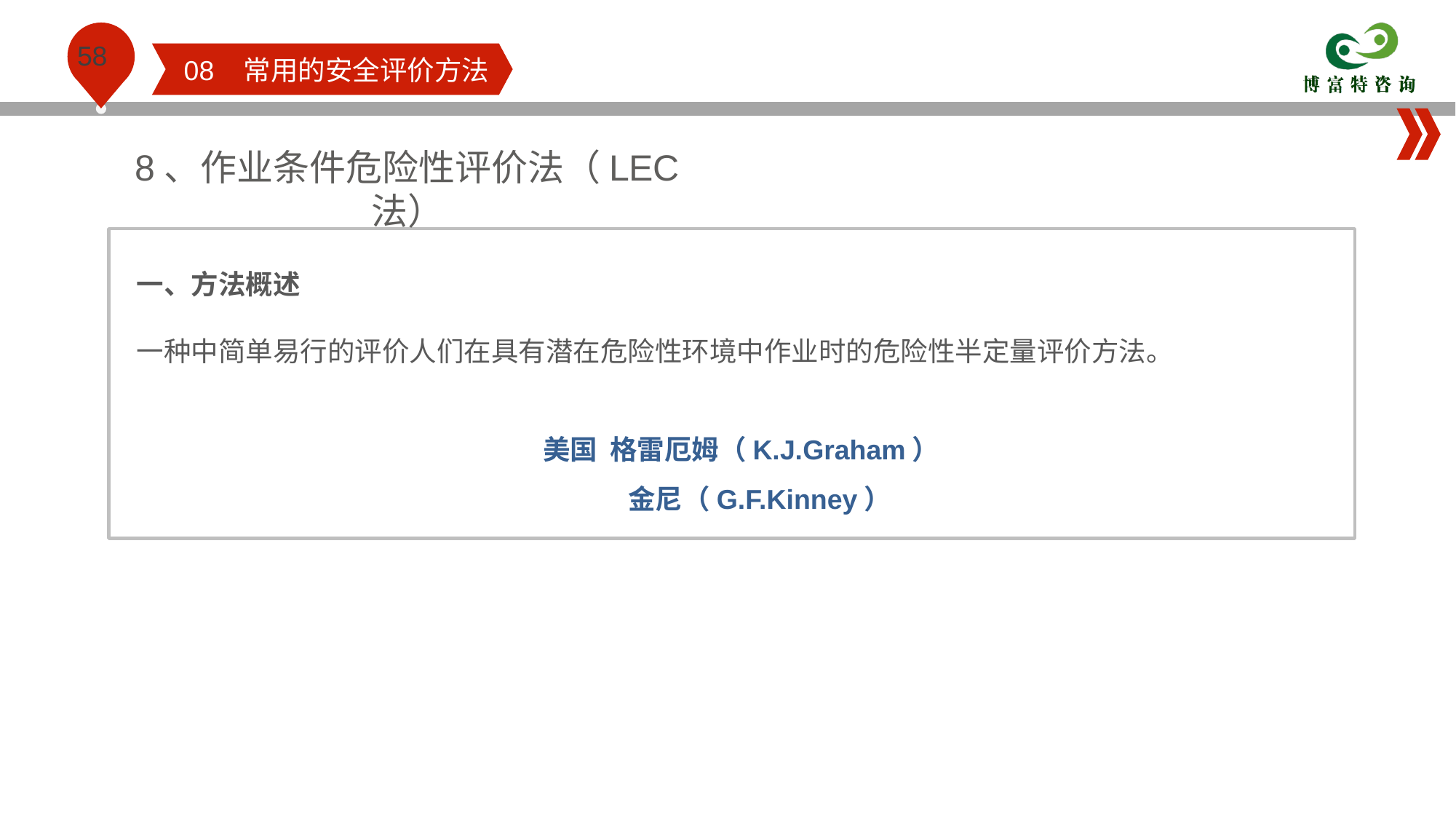

08   常用的安全评价方法
8、作业条件危险性评价法（LEC法）

一、方法概述
一种中简单易行的评价人们在具有潜在危险性环境中作业时的危险性半定量评价方法。

  美国  格雷厄姆（K.J.Graham）
        金尼（G.F.Kinney）